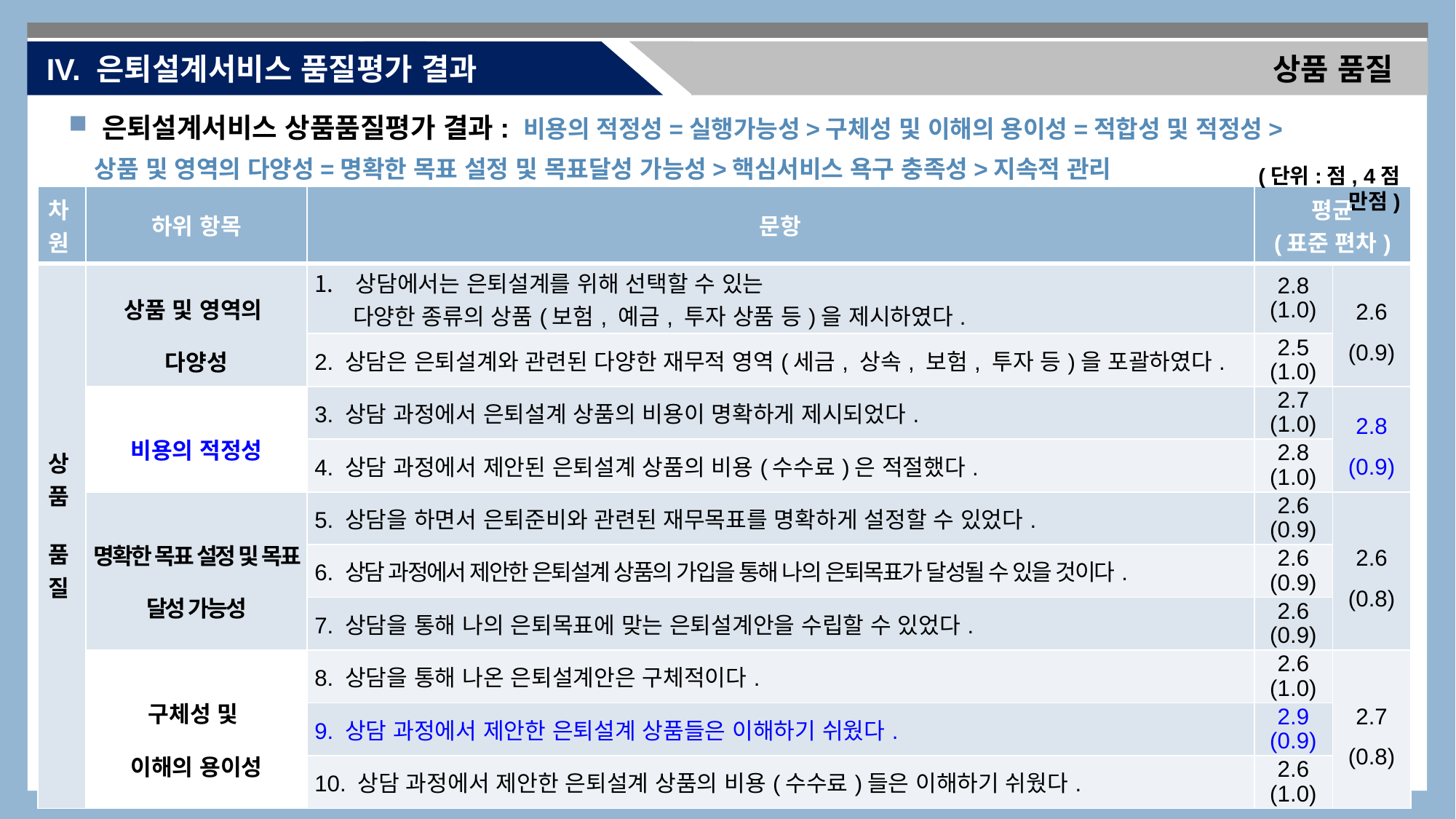

IV. 은퇴설계서비스 품질평가 결과

상품 품질
 은퇴설계서비스 상품품질평가 결과: 비용의 적정성=실행가능성>구체성 및 이해의 용이성=적합성 및 적정성>
   상품 및 영역의 다양성=명확한 목표 설정 및 목표달성 가능성>핵심서비스 욕구 충족성>지속적 관리
(단위:점, 4점 만점)
| 차원 | 하위 항목 | 문항 | 평균 (표준 편차) |  |
| --- | --- | --- | --- | --- |
| 상품 품질 | 상품 및 영역의 다양성 | 상담에서는 은퇴설계를 위해 선택할 수 있는 다양한 종류의 상품(보험, 예금, 투자 상품 등)을 제시하였다. | 2.8 (1.0) | 2.6 (0.9) |
|  |  | 2. 상담은 은퇴설계와 관련된 다양한 재무적 영역(세금, 상속, 보험, 투자 등)을 포괄하였다. | 2.5 (1.0) |  |
|  | 비용의 적정성 | 3. 상담 과정에서 은퇴설계 상품의 비용이 명확하게 제시되었다. | 2.7 (1.0) | 2.8 (0.9) |
|  |  | 4. 상담 과정에서 제안된 은퇴설계 상품의 비용(수수료)은 적절했다. | 2.8 (1.0) |  |
|  | 명확한 목표 설정 및 목표 달성 가능성 | 5. 상담을 하면서 은퇴준비와 관련된 재무목표를 명확하게 설정할 수 있었다. | 2.6 (0.9) | 2.6 (0.8) |
|  |  | 6. 상담 과정에서 제안한 은퇴설계 상품의 가입을 통해 나의 은퇴목표가 달성될 수 있을 것이다. | 2.6 (0.9) |  |
|  |  | 7. 상담을 통해 나의 은퇴목표에 맞는 은퇴설계안을 수립할 수 있었다. | 2.6 (0.9) |  |
|  | 구체성 및 이해의 용이성 | 8. 상담을 통해 나온 은퇴설계안은 구체적이다. | 2.6 (1.0) | 2.7 (0.8) |
|  |  | 9. 상담 과정에서 제안한 은퇴설계 상품들은 이해하기 쉬웠다. | 2.9 (0.9) |  |
|  |  | 10. 상담 과정에서 제안한 은퇴설계 상품의 비용(수수료)들은 이해하기 쉬웠다. | 2.6 (1.0) |  |